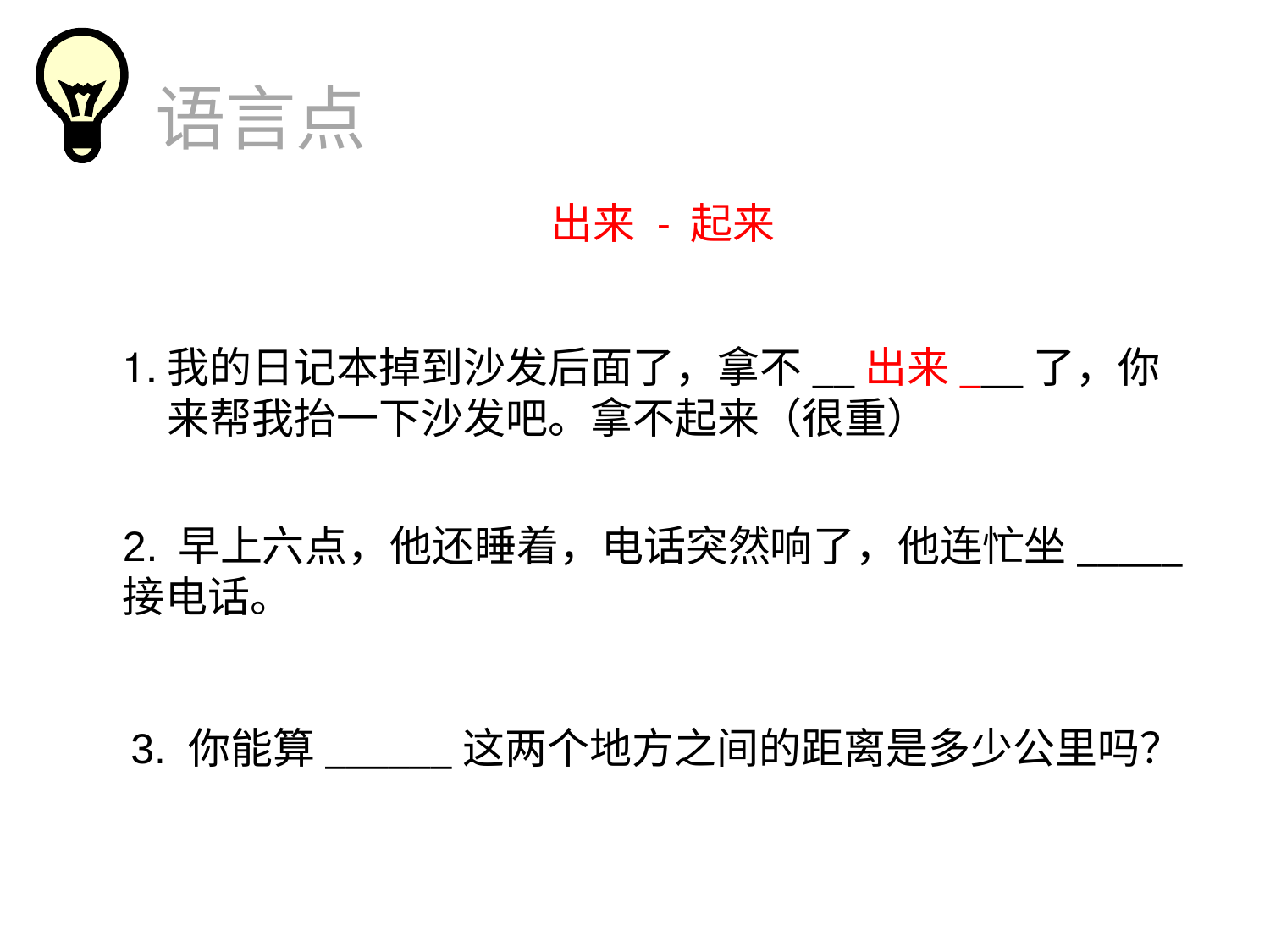

语言点
出来 - 起来
我的日记本掉到沙发后面了，拿不__出来___了，你来帮我抬一下沙发吧。拿不起来（很重）
2. 早上六点，他还睡着，电话突然响了，他连忙坐_____接电话。
3. 你能算______这两个地方之间的距离是多少公里吗？